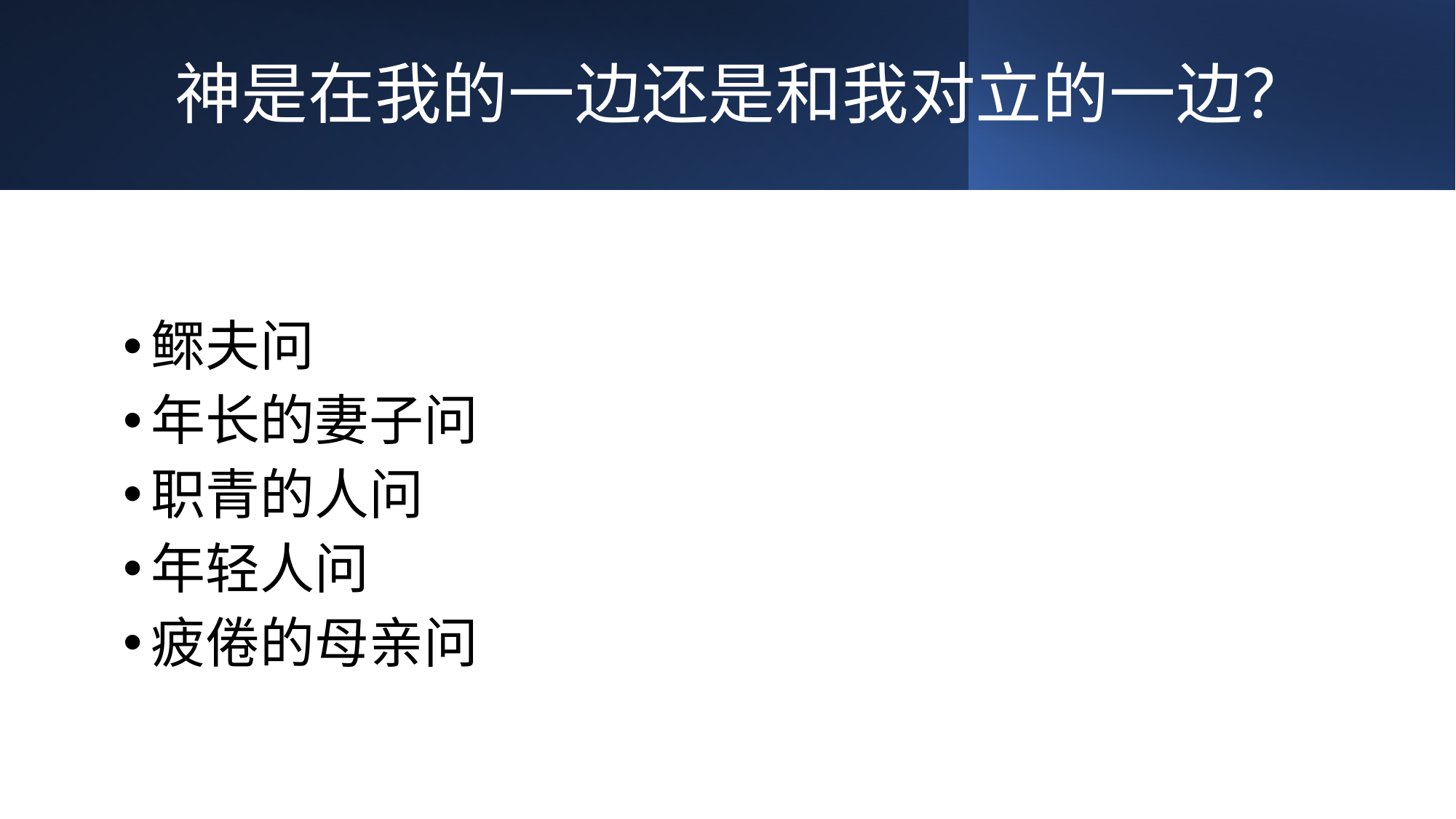

# 神是在我的一边还是和我对立的一边？
鳏夫问
年长的妻子问
职青的人问
年轻人问
疲倦的母亲问